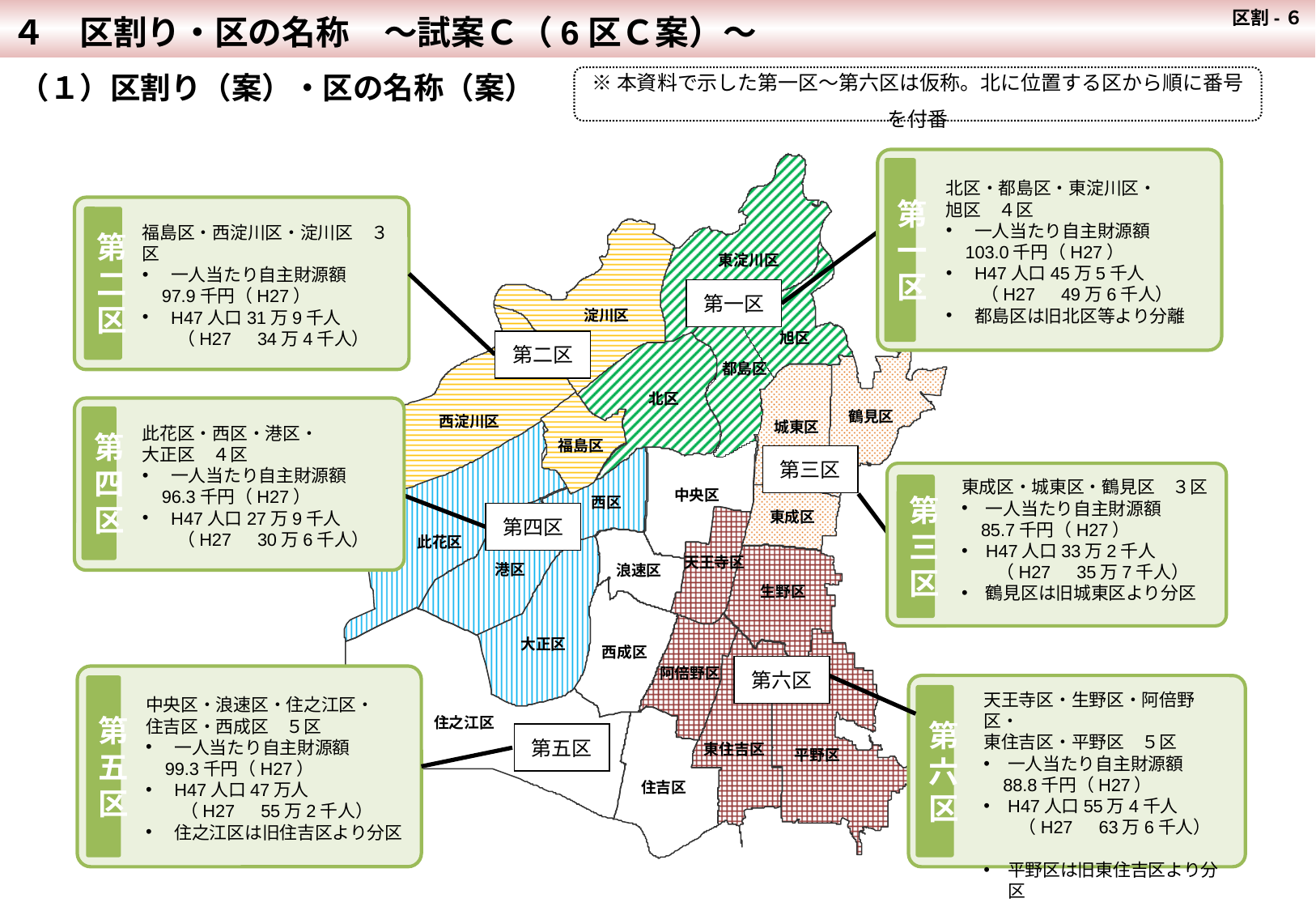

区割-６
４　区割り・区の名称　～試案Ｃ（6区Ｃ案）～
（１）区割り（案）・区の名称（案）
※本資料で示した第一区～第六区は仮称。北に位置する区から順に番号を付番
北区・都島区・東淀川区・
旭区　４区
一人当たり自主財源額
    103.0千円（H27）
H47人口45万5千人
　　（H27　49万6千人）
都島区は旧北区等より分離
第一区

東淀川区
淀川区
旭区
都島区
北区
鶴見区
西淀川区
城東区
福島区
中央区
西区
東成区
此花区
天王寺区
港区
浪速区
生野区
大正区
西成区
阿倍野区
住之江区
東住吉区
平野区
住吉区
福島区・西淀川区・淀川区　３区
一人当たり自主財源額
    97.9千円（H27）
H47人口31万9千人
　　（H27　34万4千人）
第二区
第一区
第二区
第二区
第一区
此花区・西区・港区・
大正区　４区
一人当たり自主財源額
    96.3千円（H27）
H47人口27万9千人
　　（H27　30万6千人）
第四区
第三区
東成区・城東区・鶴見区　３区
一人当たり自主財源額
    85.7千円（H27）
H47人口33万2千人
　　（H27　35万7千人）
鶴見区は旧城東区より分区
Ｄ
第三区
第四区
第四区
第六区
中央区・浪速区・住之江区・
住吉区・西成区　５区
一人当たり自主財源額
    99.3千円（H27）
H47人口47万人
　　（H27　55万2千人）
住之江区は旧住吉区より分区
第五区
天王寺区・生野区・阿倍野区・
東住吉区・平野区　５区
一人当たり自主財源額
    88.8千円（H27）
H47人口55万4千人
　　（H27　63万6千人）
平野区は旧東住吉区より分区
Ｄ
第六区
第五区